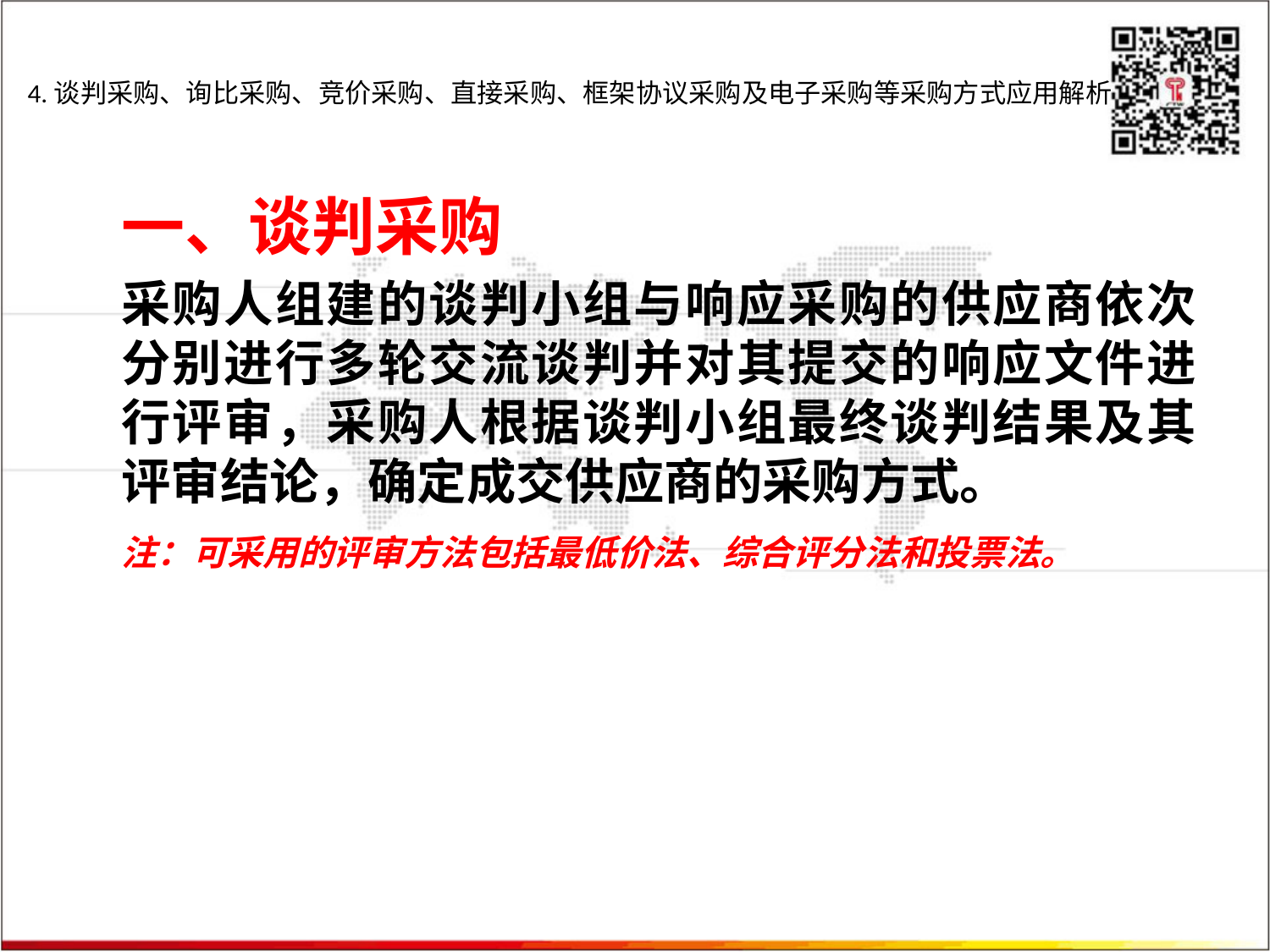

4.谈判采购、询比采购、竞价采购、直接采购、框架协议采购及电子采购等采购方式应用解析
一、谈判采购
采购人组建的谈判小组与响应采购的供应商依次分别进行多轮交流谈判并对其提交的响应文件进行评审，采购人根据谈判小组最终谈判结果及其评审结论，确定成交供应商的采购方式。
注：可采用的评审方法包括最低价法、综合评分法和投票法。